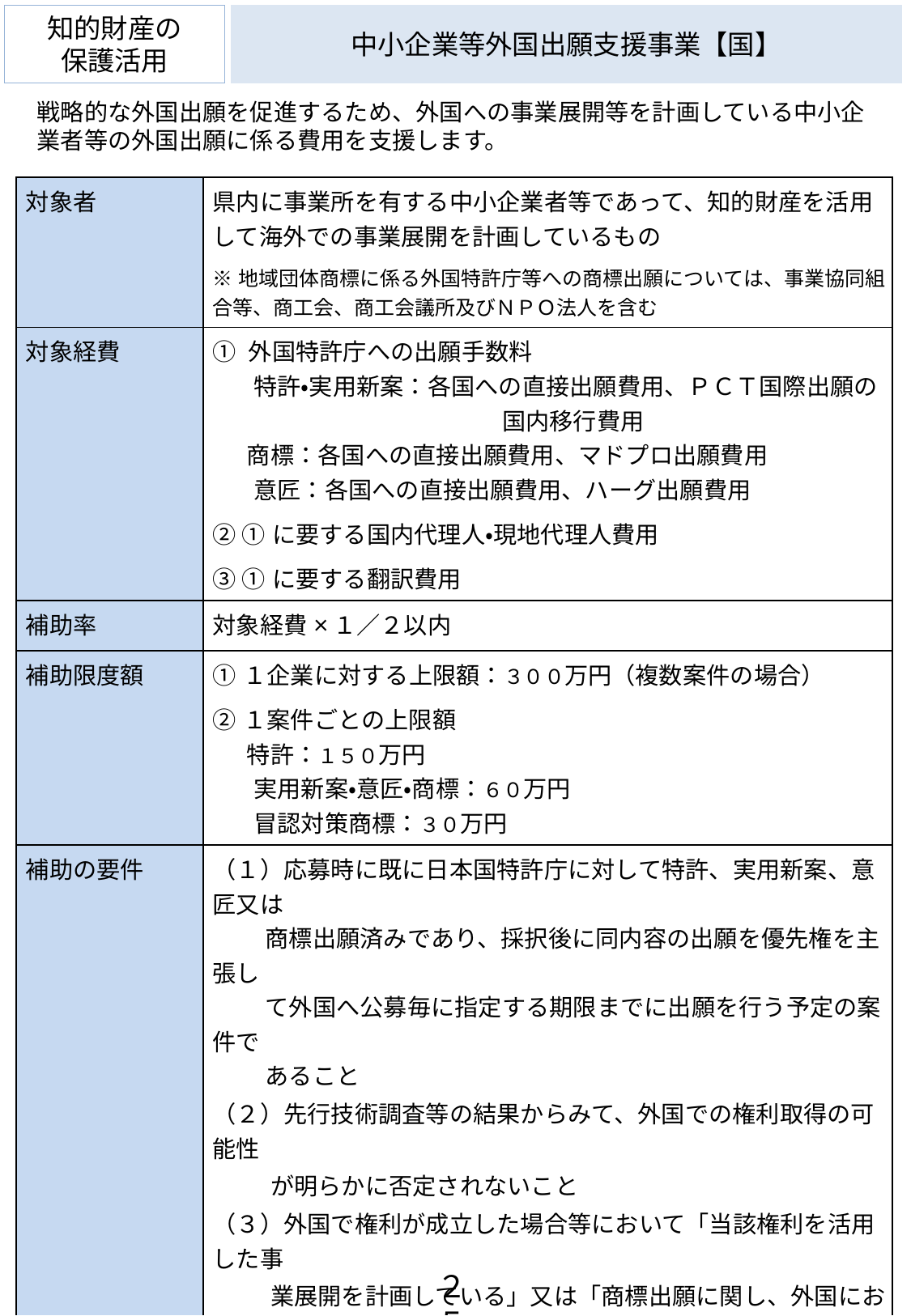

知的財産の
保護活用
# 中小企業等外国出願支援事業【国】
戦略的な外国出願を促進するため、外国への事業展開等を計画している中小企業者等の外国出願に係る費用を支援します。
| 対象者 | 県内に事業所を有する中小企業者等であって、知的財産を活用して海外での事業展開を計画しているもの ※地域団体商標に係る外国特許庁等への商標出願については、事業協同組合等、商工会、商工会議所及びＮＰＯ法人を含む |
| --- | --- |
| 対象経費 | ① 外国特許庁への出願手数料 　特許・実用新案：各国への直接出願費用、ＰＣＴ国際出願の 　　　　　　　　　　　　 国内移行費用 　 商標：各国への直接出願費用、マドプロ出願費用 　 意匠：各国への直接出願費用、ハーグ出願費用 ② ①に要する国内代理人・現地代理人費用 ③ ①に要する翻訳費用 |
| 補助率 | 対象経費×１／２以内 |
| 補助限度額 | ①１企業に対する上限額：３００万円（複数案件の場合） ②１案件ごとの上限額 　 特許：１５０万円 　実用新案・意匠・商標：６０万円 　 冒認対策商標：３０万円 |
| 補助の要件 | （１）応募時に既に日本国特許庁に対して特許、実用新案、意匠又は 　　 商標出願済みであり、採択後に同内容の出願を優先権を主張し 　　 て外国へ公募毎に指定する期限までに出願を行う予定の案件で 　　 あること （２）先行技術調査等の結果からみて、外国での権利取得の可能性 　　 が明らかに否定されないこと （３）外国で権利が成立した場合等において「当該権利を活用した事 　　 業展開を計画している」又は「商標出願に関し、外国における冒 　　 認出願対策の意思を有している」こと （４）外国出願に必要な資金能力及び資金計画を有していること |
| 申請受付期間 | 令和７年度は５月中旬頃募集開始予定 |
| お問い合わせ先 | 一般社団法人高知県発明協会 ＴＥＬ：088-845-7664 ＵＲＬ：https://sites.google.com/site/kochijiii/home |
２５